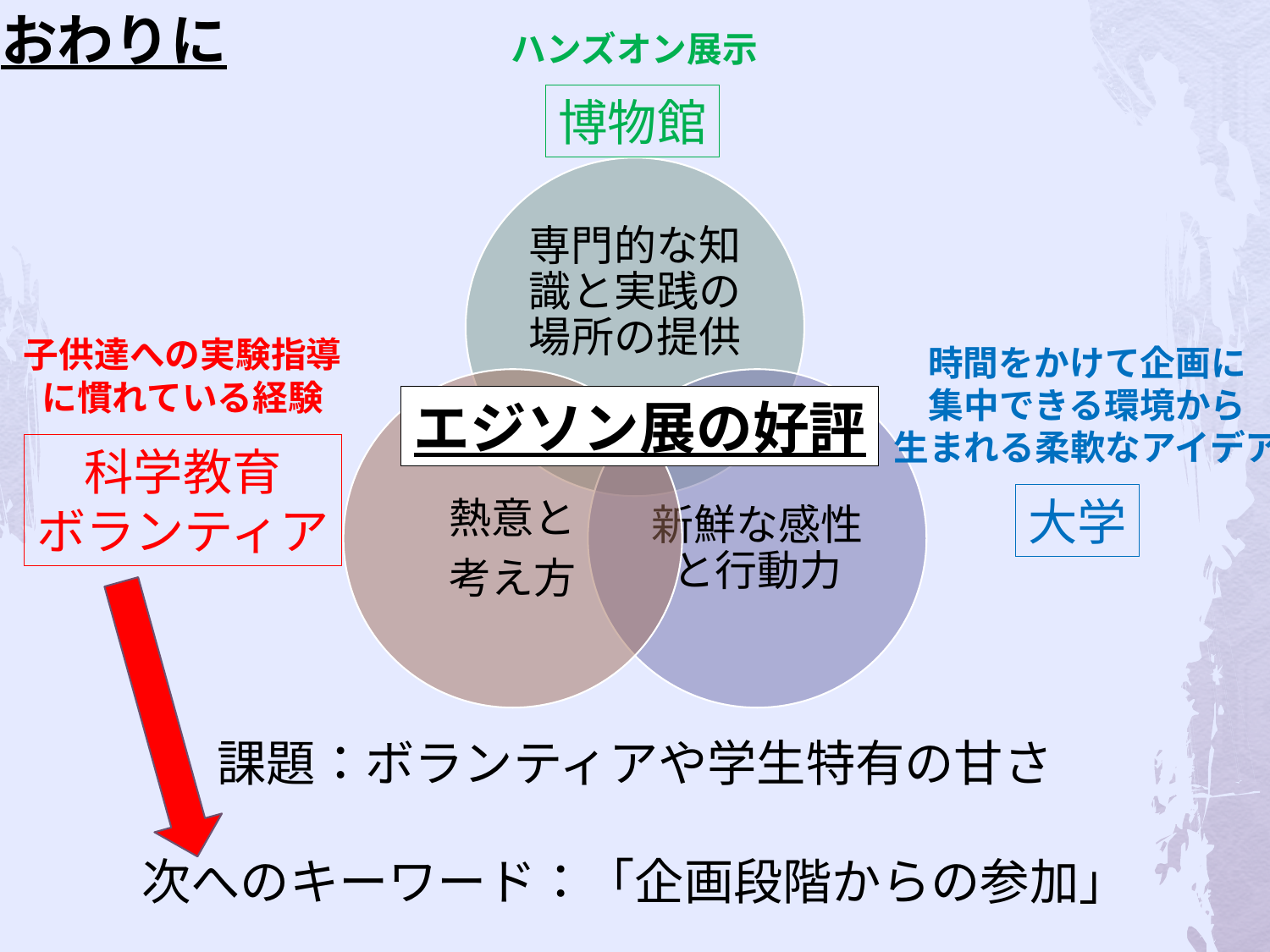

おわりに
ハンズオン展示
博物館
専門的な知識と実践の場所の提供
新鮮な感性と行動力
熱意と
考え方
科学教育
ボランティア
大学
子供達への実験指導
に慣れている経験
時間をかけて企画に
集中できる環境から
生まれる柔軟なアイデア
エジソン展の好評

課題：ボランティアや学生特有の甘さ

次へのキーワード：「企画段階からの参加」